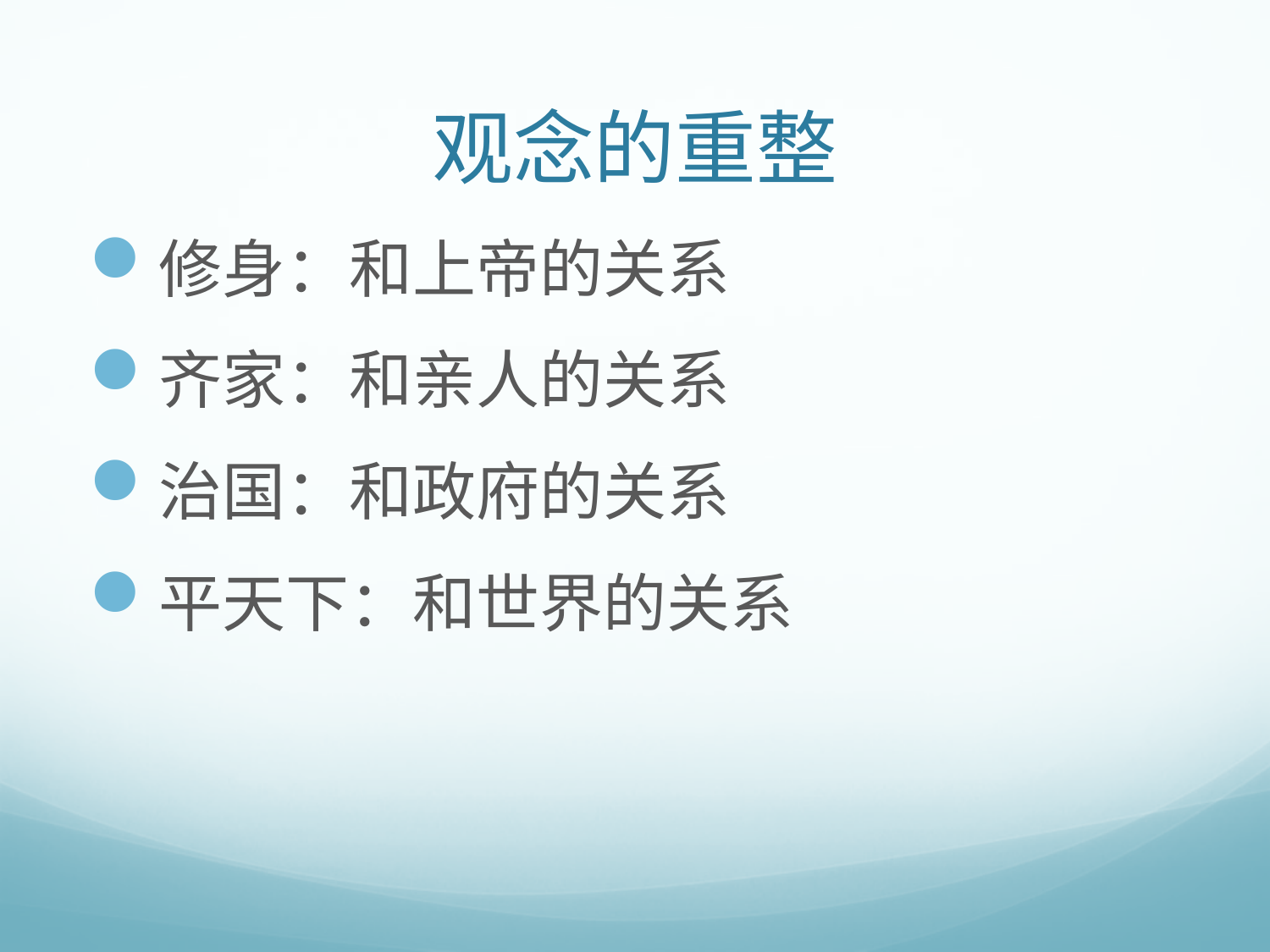

# 观念的重整
修身：和上帝的关系
齐家：和亲人的关系
治国：和政府的关系
平天下：和世界的关系